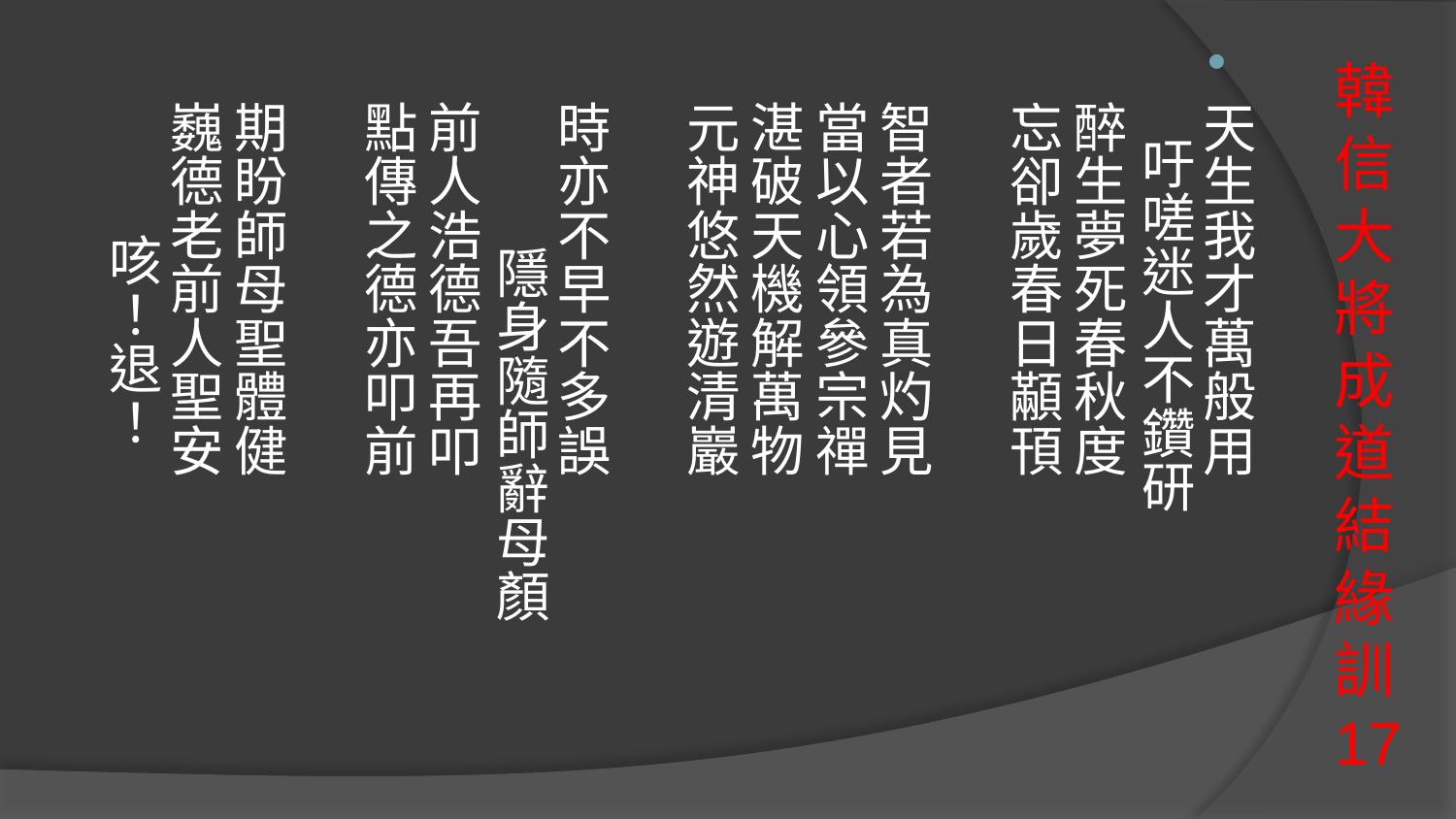

天生我才萬般用                            吁嗟迷人不鑽研
醉生夢死春秋度                        忘卻歲春日顢頇
智者若為真灼見                         當以心領參宗禪
湛破天機解萬物                       元神悠然遊清巖
時亦不早不多誤                                     隱身隨師辭母顏
前人浩德吾再叩                         點傳之德亦叩前
期盼師母聖體健                       巍德老前人聖安
           咳！退！

# 韓信大將成道結緣訓17